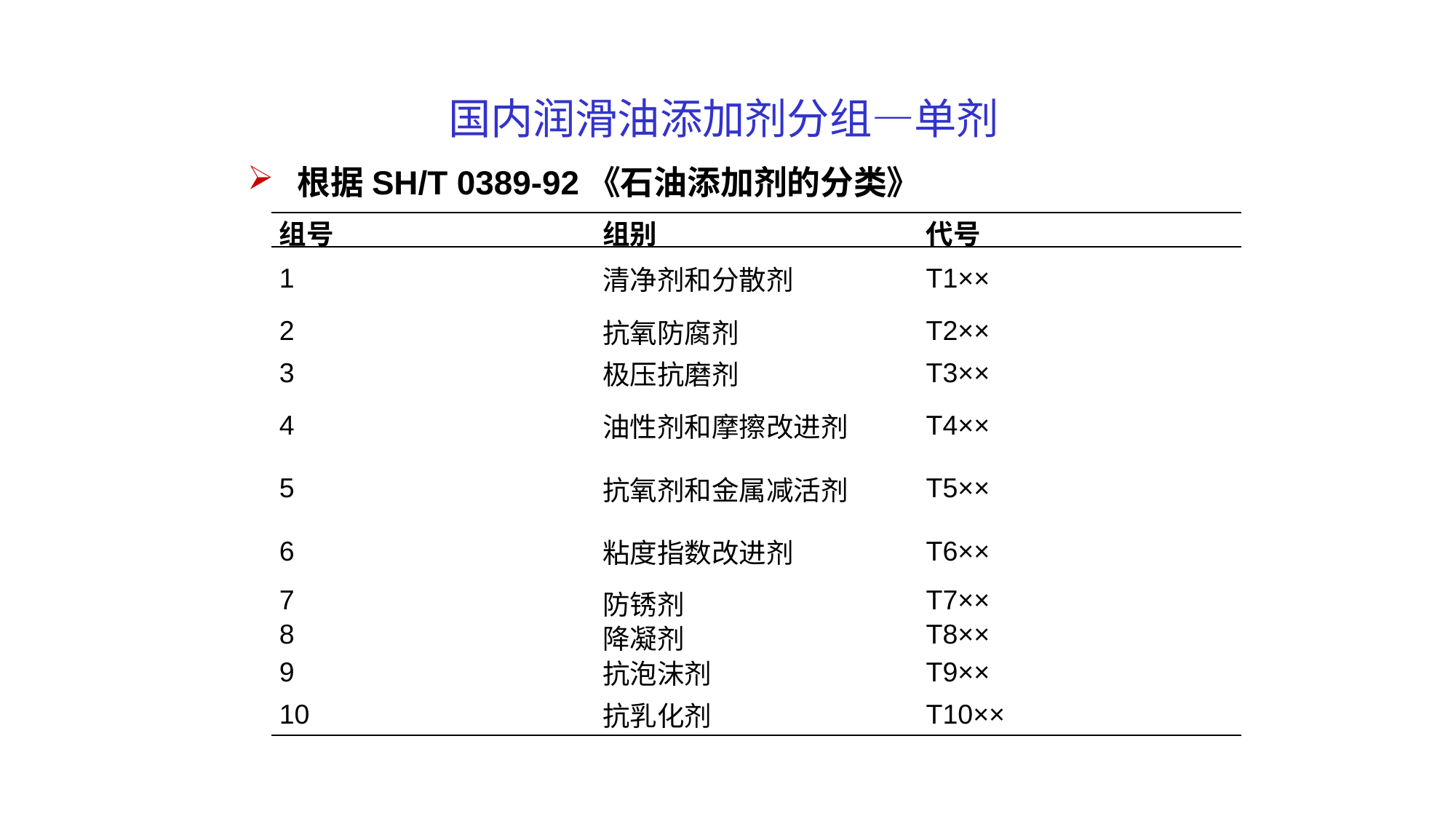

国内润滑油添加剂分组—单剂
  根据SH/T 0389-92《石油添加剂的分类》
| 组号 | 组别 | 代号 |
| --- | --- | --- |
| 1 | 清净剂和分散剂 | T1×× |
| 2 | 抗氧防腐剂 | T2×× |
| 3 | 极压抗磨剂 | T3×× |
| 4 | 油性剂和摩擦改进剂 | T4×× |
| 5 | 抗氧剂和金属减活剂 | T5×× |
| 6 | 粘度指数改进剂 | T6×× |
| 7 | 防锈剂 | T7×× |
| 8 | 降凝剂 | T8×× |
| 9 | 抗泡沫剂 | T9×× |
| 10 | 抗乳化剂 | T10×× |